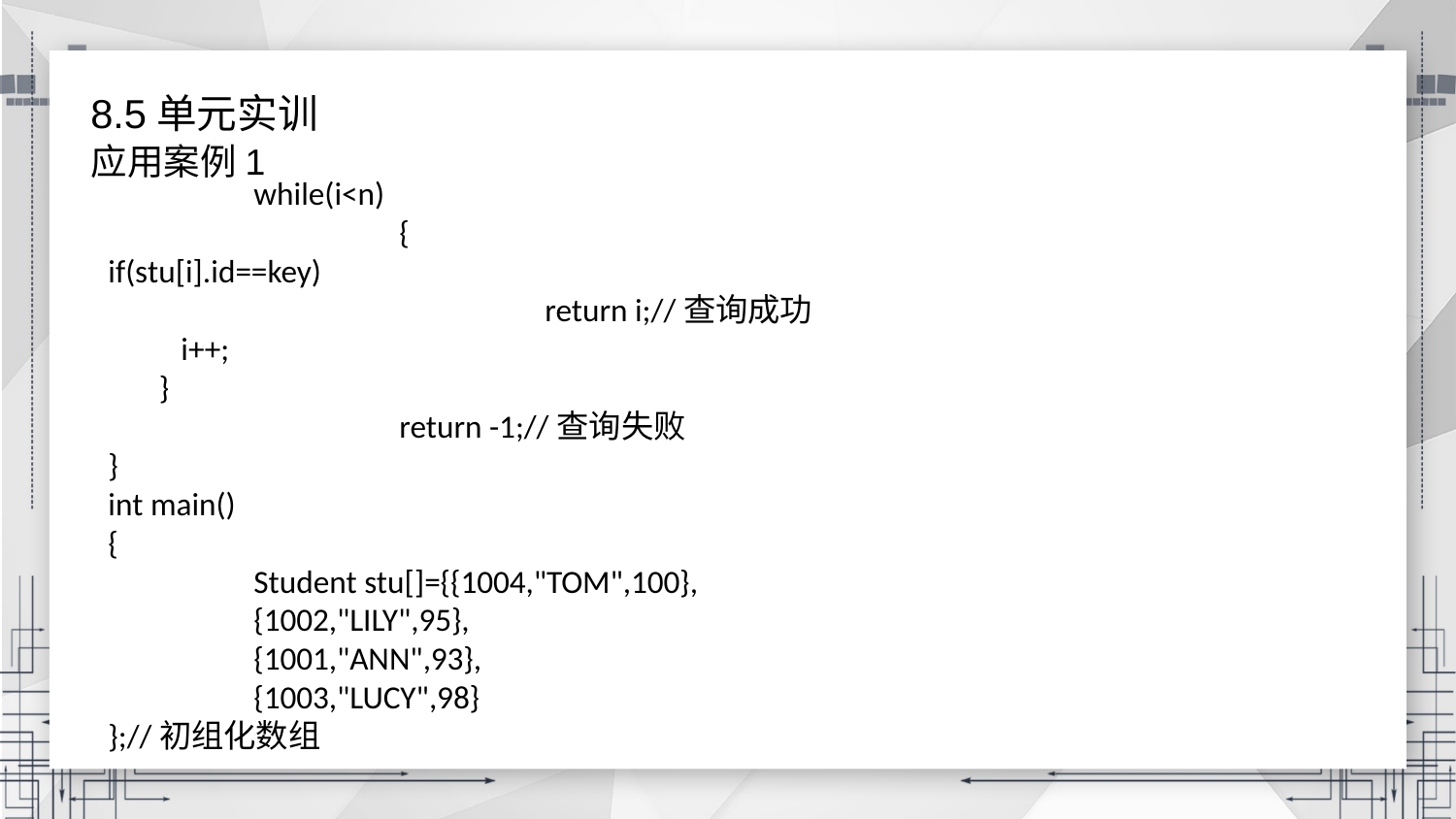

8.5单元实训
应用案例1
	while(i<n)
		{
if(stu[i].id==key)
			return i;//查询成功
          i++;
       }
		return -1;//查询失败
}
int main()
{
	Student stu[]={{1004,"TOM",100},
	{1002,"LILY",95},
	{1001,"ANN",93},
	{1003,"LUCY",98}
};//初组化数组